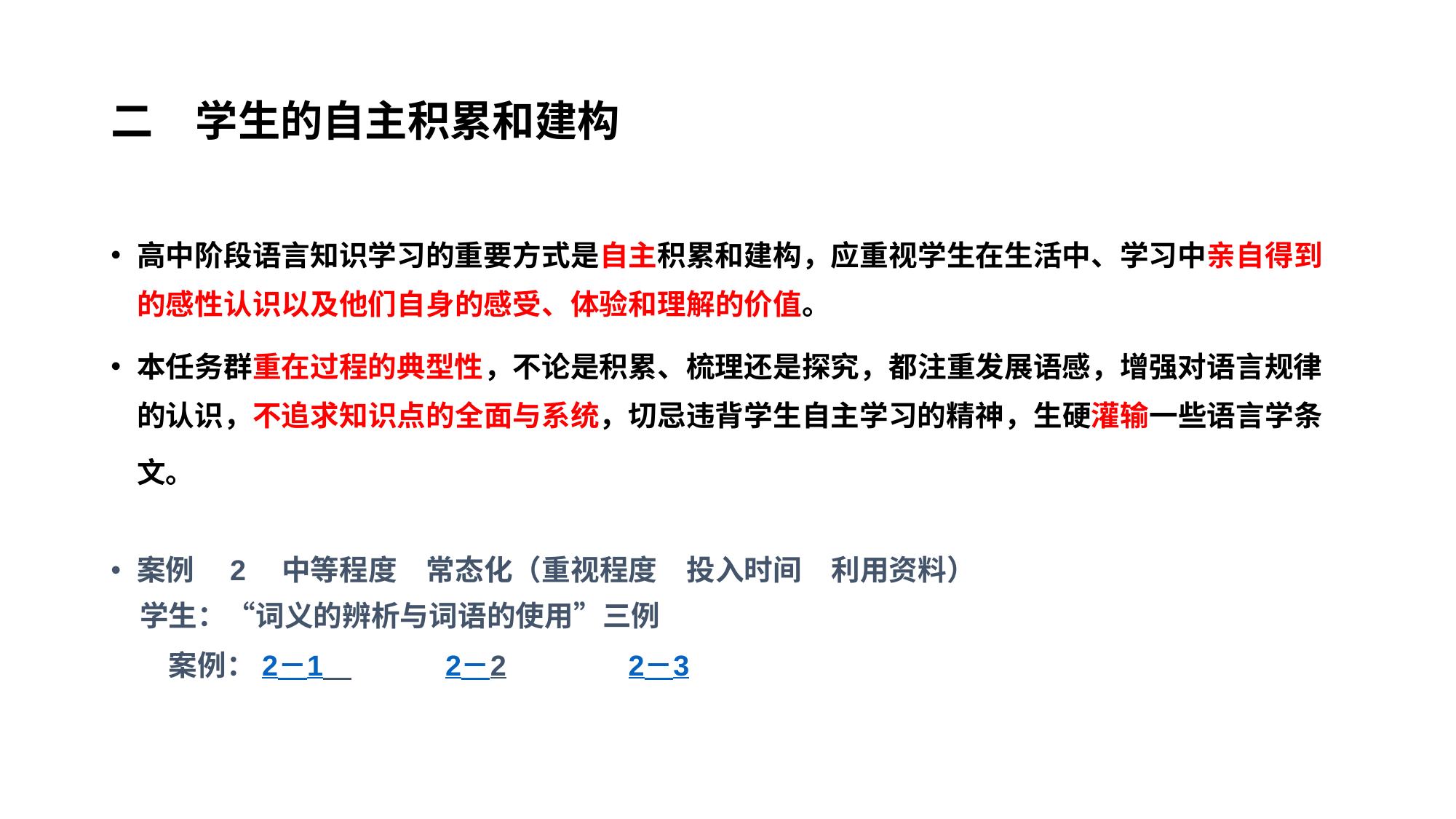

# 二　学生的自主积累和建构
高中阶段语言知识学习的重要方式是自主积累和建构，应重视学生在生活中、学习中亲自得到的感性认识以及他们自身的感受、体验和理解的价值。
本任务群重在过程的典型性，不论是积累、梳理还是探究，都注重发展语感，增强对语言规律的认识，不追求知识点的全面与系统，切忌违背学生自主学习的精神，生硬灌输一些语言学条文。

案例　2　中等程度　常态化（重视程度　投入时间　利用资料）
　学生：“词义的辨析与词语的使用”三例
　　案例：2－1　　　　2－2　　　　2－3